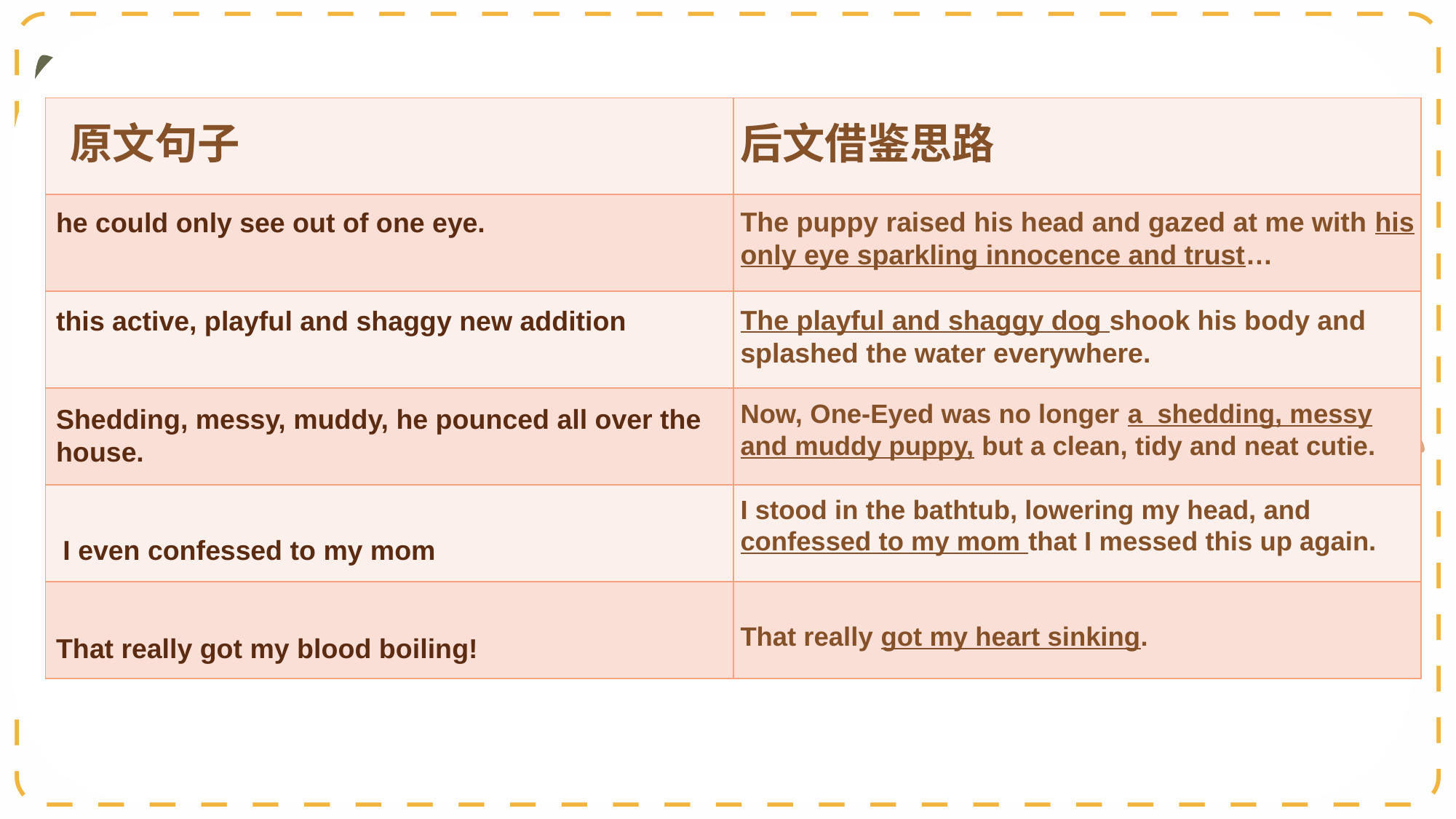

|  |  |
| --- | --- |
|  |  |
|  |  |
|  |  |
|  |  |
|  |  |
原文句子
后文借鉴思路

The puppy raised his head and gazed at me with his only eye sparkling innocence and trust…

The playful and shaggy dog shook his body and splashed the water everywhere.

Now, One-Eyed was no longer a  shedding, messy and muddy puppy, but a clean, tidy and neat cutie.

I stood in the bathtub, lowering my head, and confessed to my mom that I messed this up again.

That really got my heart sinking.
he could only see out of one eye.

this active, playful and shaggy new addition

Shedding, messy, muddy, he pounced all over the house.

 I even confessed to my mom

That really got my blood boiling!